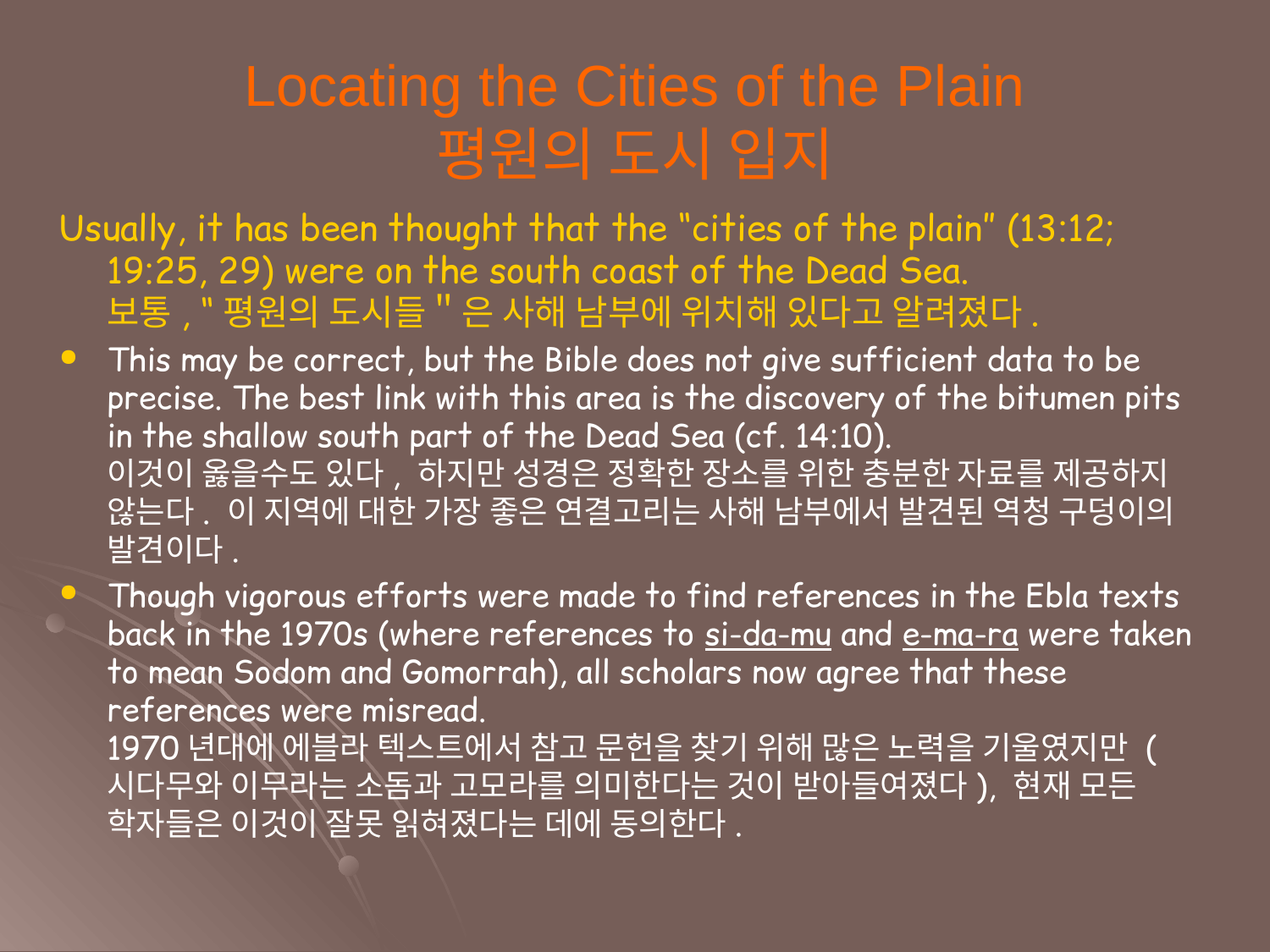

Locating the Cities of the Plain
평원의 도시 입지
Usually, it has been thought that the “cities of the plain” (13:12; 19:25, 29) were on the south coast of the Dead Sea.
보통, “평원의 도시들＂은 사해 남부에 위치해 있다고 알려졌다.
This may be correct, but the Bible does not give sufficient data to be precise. The best link with this area is the discovery of the bitumen pits in the shallow south part of the Dead Sea (cf. 14:10).
이것이 옳을수도 있다, 하지만 성경은 정확한 장소를 위한 충분한 자료를 제공하지 않는다. 이 지역에 대한 가장 좋은 연결고리는 사해 남부에서 발견된 역청 구덩이의 발견이다.
Though vigorous efforts were made to find references in the Ebla texts back in the 1970s (where references to si-da-mu and e-ma-ra were taken to mean Sodom and Gomorrah), all scholars now agree that these references were misread.
1970년대에 에블라 텍스트에서 참고 문헌을 찾기 위해 많은 노력을 기울였지만 (시다무와 이무라는 소돔과 고모라를 의미한다는 것이 받아들여졌다), 현재 모든 학자들은 이것이 잘못 읽혀졌다는 데에 동의한다.